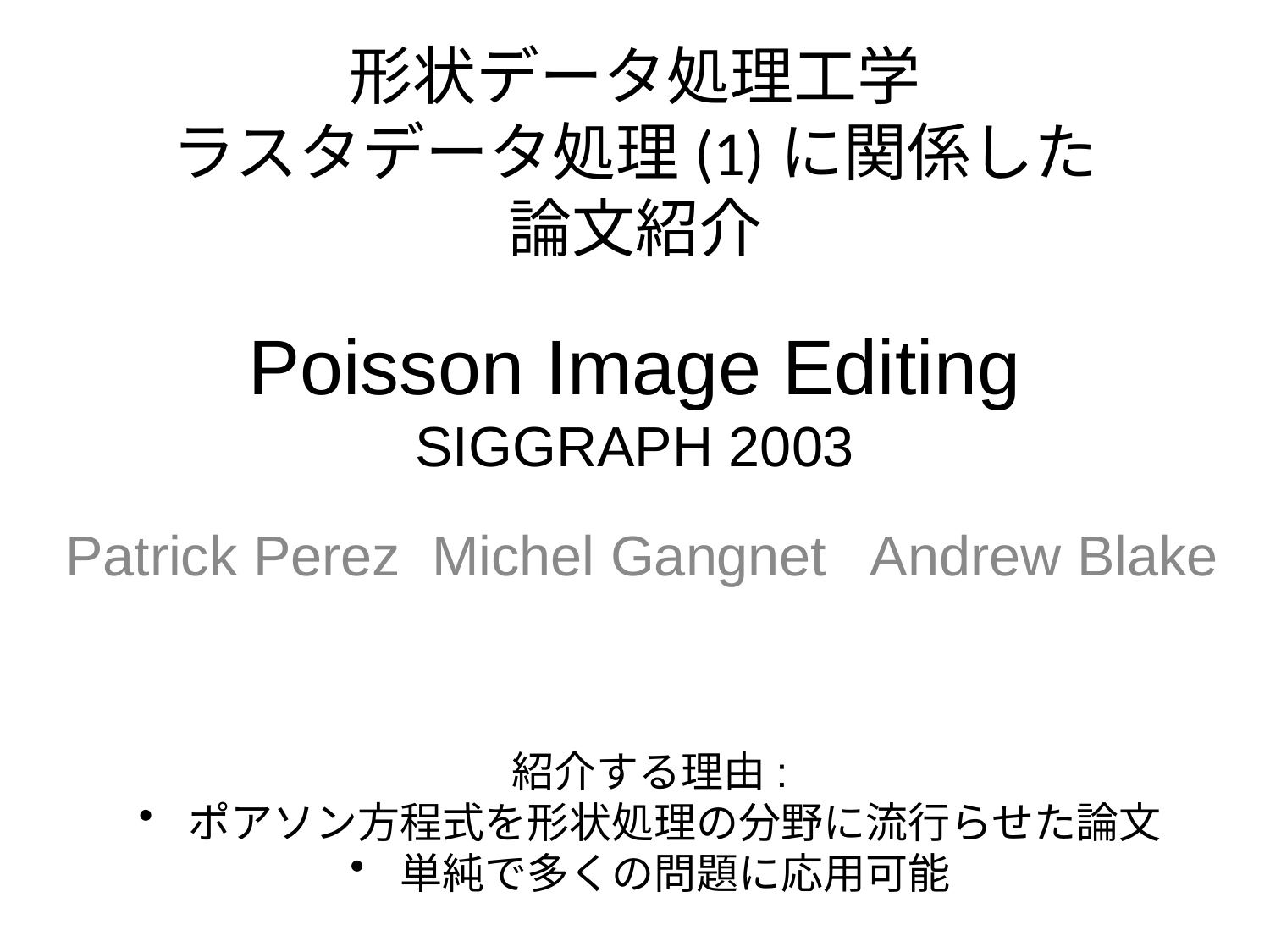

形状データ処理工学
ラスタデータ処理(1)に関係した
論文紹介
# Poisson Image Editing SIGGRAPH 2003
Patrick Perez  Michel Gangnet   Andrew Blake
紹介する理由:
 ポアソン方程式を形状処理の分野に流行らせた論文
 単純で多くの問題に応用可能